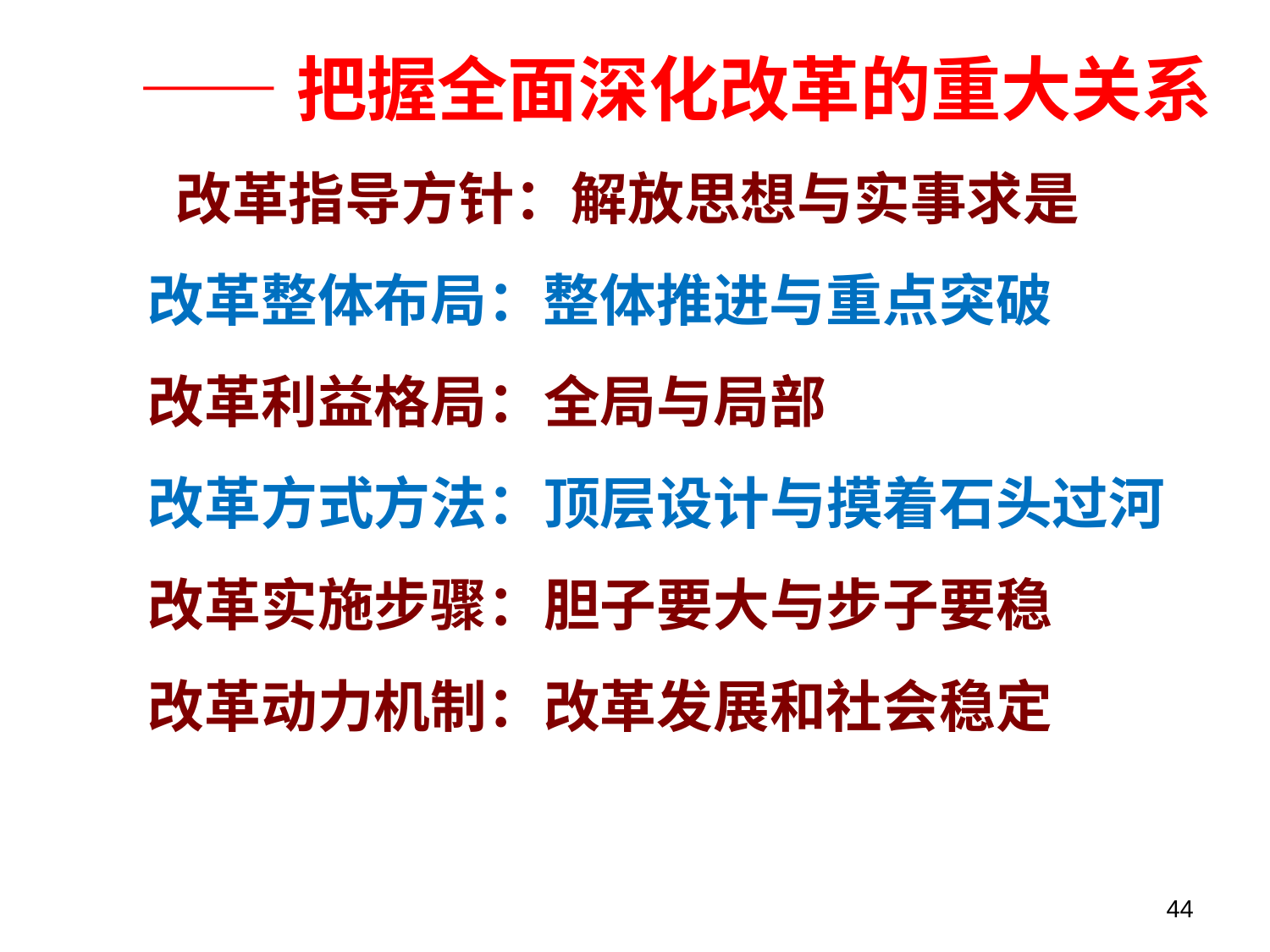

——把握全面深化改革的重大关系
     改革指导方针：解放思想与实事求是
  改革整体布局：整体推进与重点突破
  改革利益格局：全局与局部
  改革方式方法：顶层设计与摸着石头过河
  改革实施步骤：胆子要大与步子要稳
  改革动力机制：改革发展和社会稳定

44